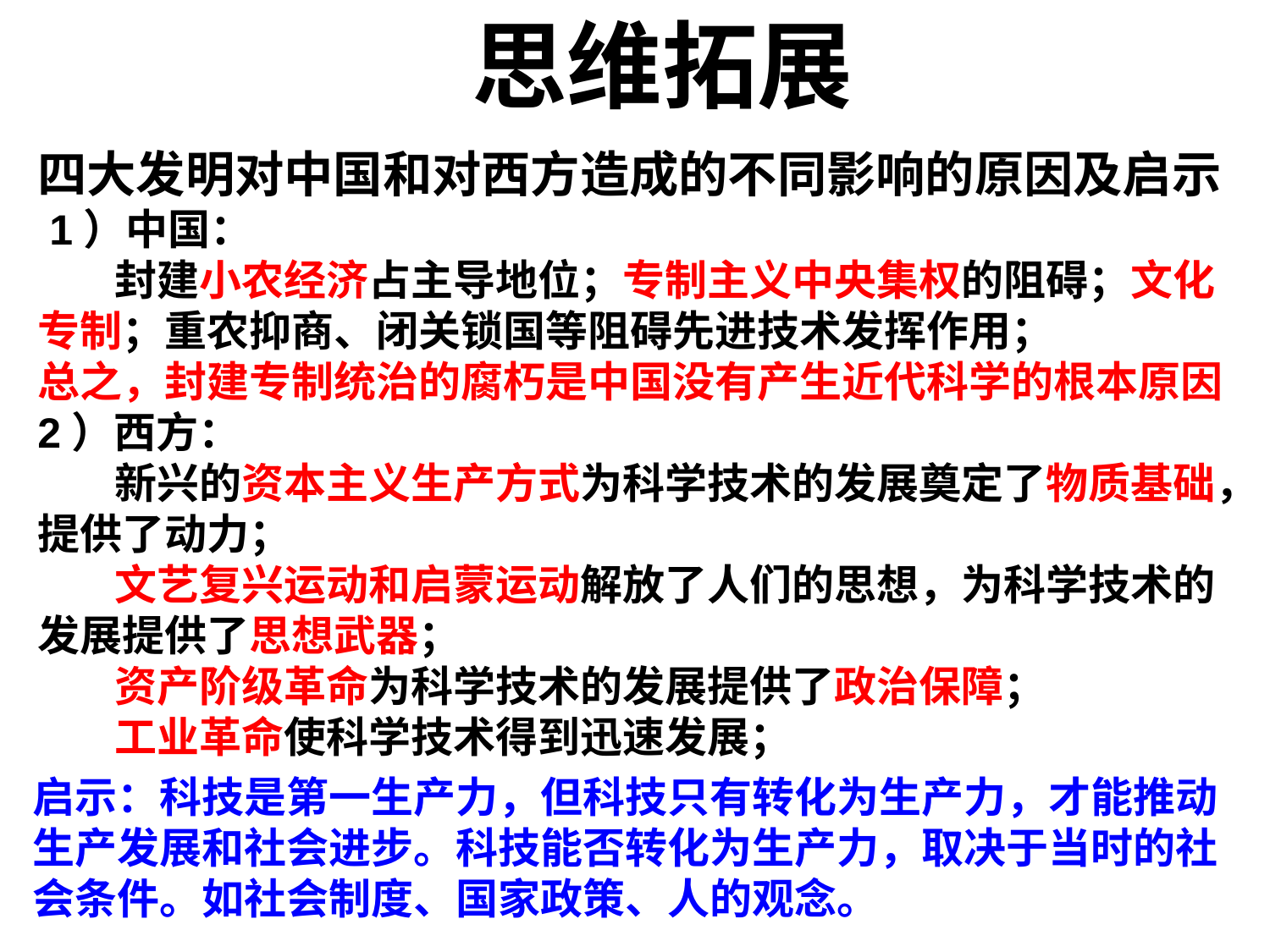

思维拓展
四大发明对中国和对西方造成的不同影响的原因及启示
 1）中国：
       封建小农经济占主导地位；专制主义中央集权的阻碍；文化专制；重农抑商、闭关锁国等阻碍先进技术发挥作用；
总之，封建专制统治的腐朽是中国没有产生近代科学的根本原因
2）西方：
       新兴的资本主义生产方式为科学技术的发展奠定了物质基础，提供了动力；
       文艺复兴运动和启蒙运动解放了人们的思想，为科学技术的发展提供了思想武器；
       资产阶级革命为科学技术的发展提供了政治保障；
       工业革命使科学技术得到迅速发展；
启示：科技是第一生产力，但科技只有转化为生产力，才能推动生产发展和社会进步。科技能否转化为生产力，取决于当时的社会条件。如社会制度、国家政策、人的观念。